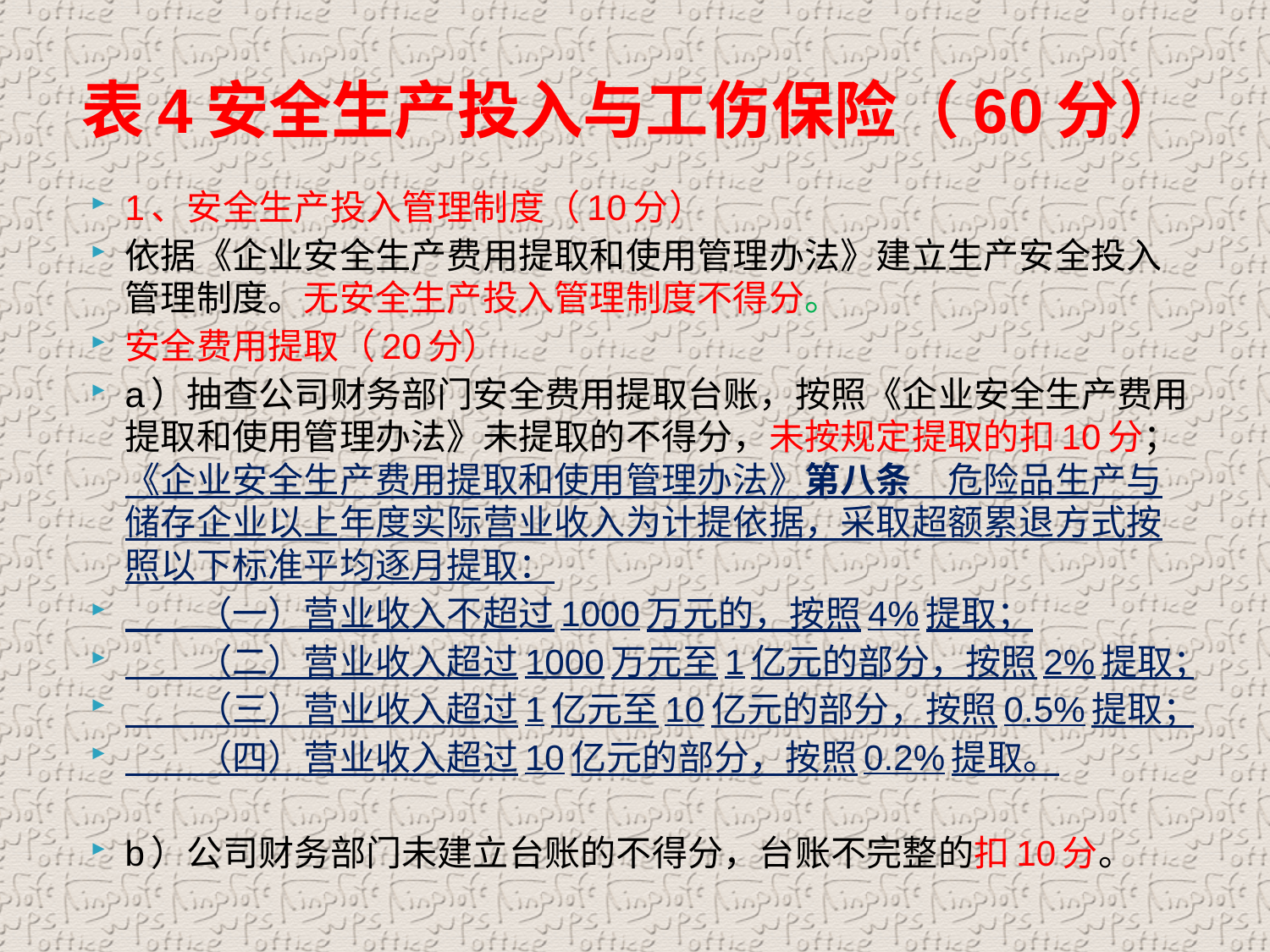

# 表4安全生产投入与工伤保险（60分）
1、安全生产投入管理制度（10分）
依据《企业安全生产费用提取和使用管理办法》建立生产安全投入管理制度。无安全生产投入管理制度不得分。
安全费用提取（20分）
a）抽查公司财务部门安全费用提取台账，按照《企业安全生产费用提取和使用管理办法》未提取的不得分，未按规定提取的扣10分； 《企业安全生产费用提取和使用管理办法》第八条　危险品生产与储存企业以上年度实际营业收入为计提依据，采取超额累退方式按照以下标准平均逐月提取：
　　（一）营业收入不超过1000万元的，按照4%提取；
　　（二）营业收入超过1000万元至1亿元的部分，按照2%提取；
　　（三）营业收入超过1亿元至10亿元的部分，按照0.5%提取；
　　（四）营业收入超过10亿元的部分，按照0.2%提取。

b）公司财务部门未建立台账的不得分，台账不完整的扣10分。